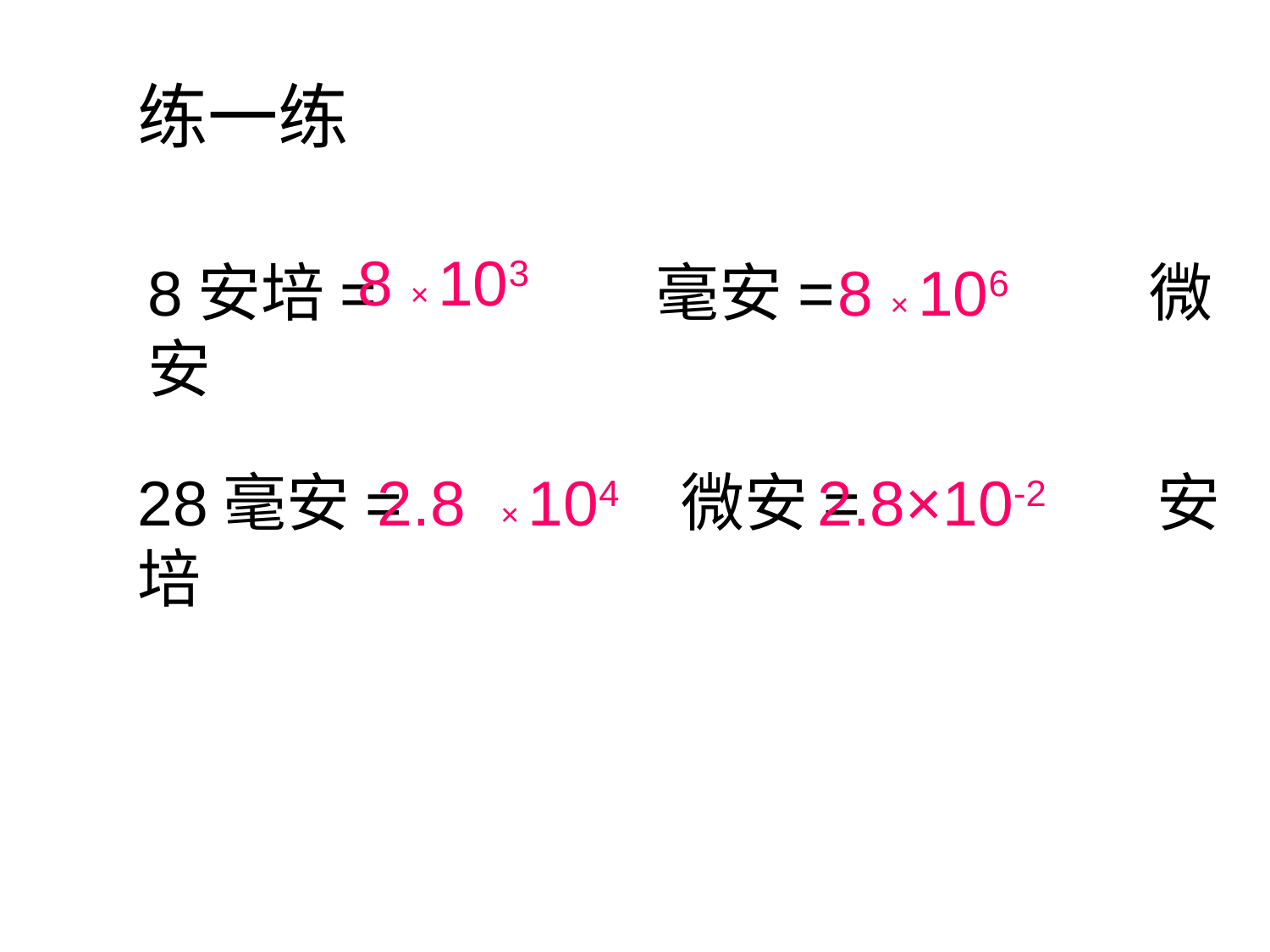

练一练
8 × 103
8安培=               毫安=                 微安
8 × 106

28毫安=               微安=                安培
2.8  × 104
2.8×10-2